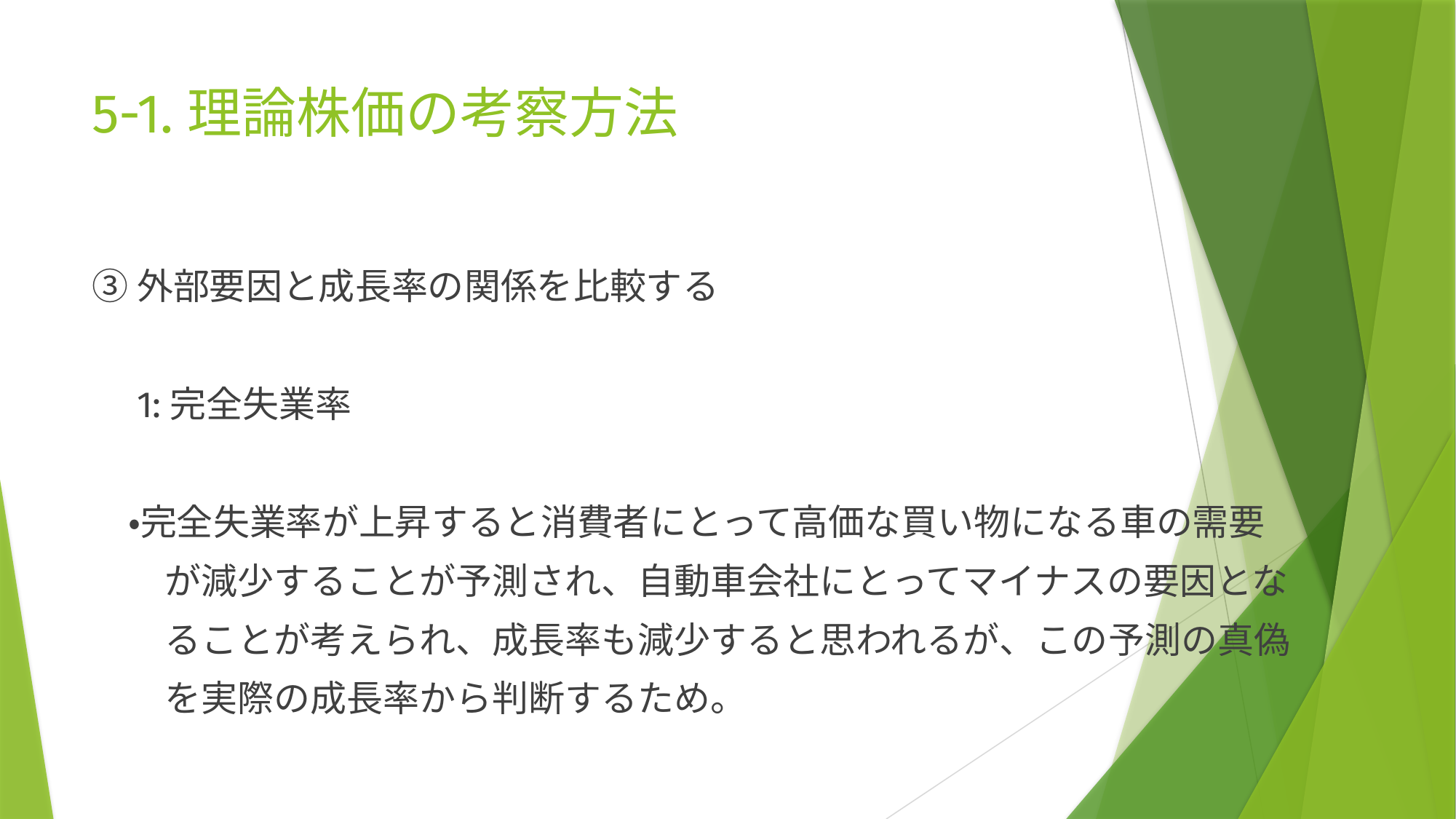

# 5-1.理論株価の考察方法
③外部要因と成長率の関係を比較する

　1:完全失業率

　・完全失業率が上昇すると消費者にとって高価な買い物になる車の需要
　　が減少することが予測され、自動車会社にとってマイナスの要因とな
　　ることが考えられ、成長率も減少すると思われるが、この予測の真偽
　　を実際の成長率から判断するため。